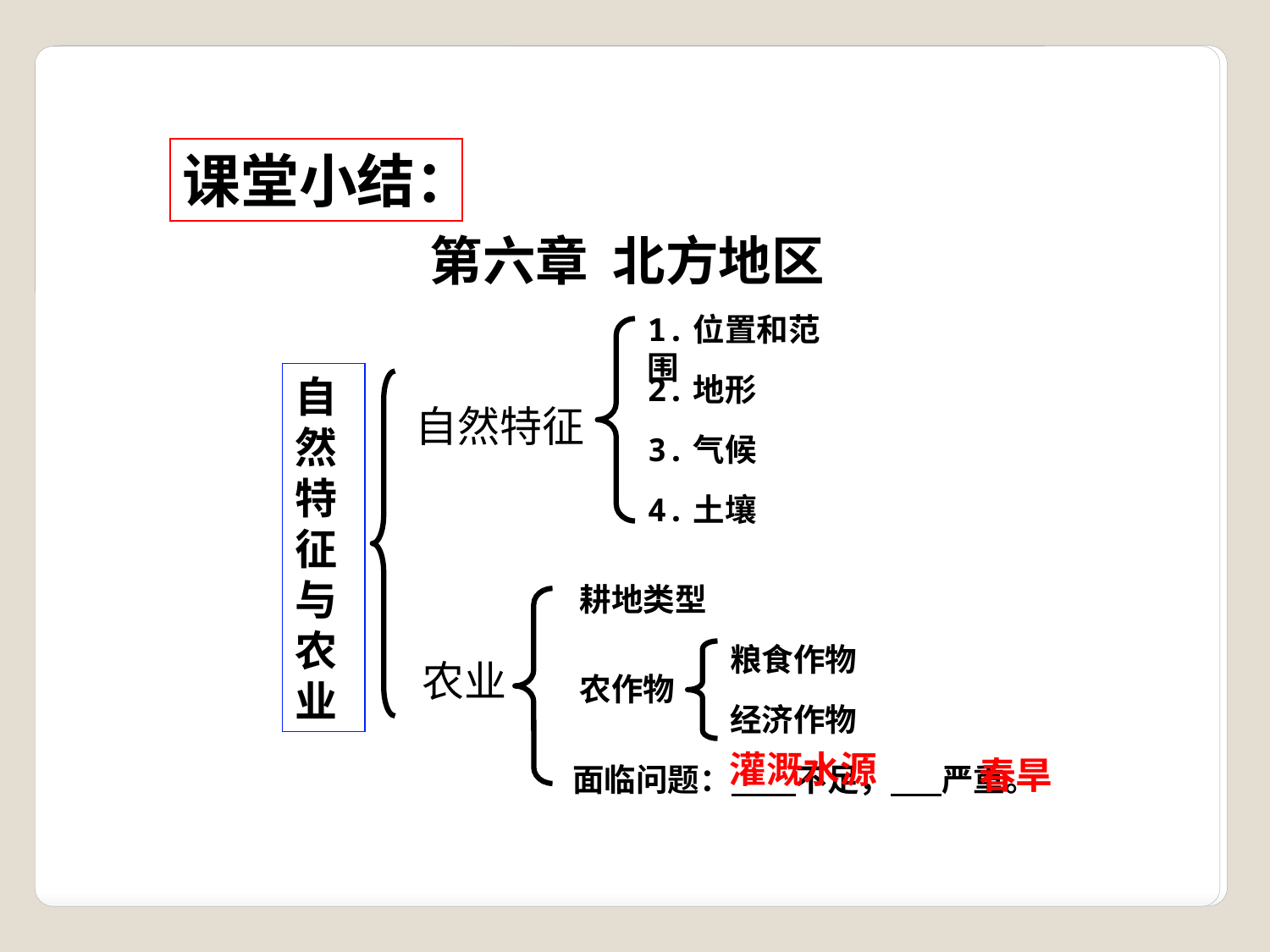

课堂小结：
第六章  北方地区
1.位置和范围

自然特征与农业
2.地形

自然特征
3.气候
4.土壤
耕地类型

粮食作物

农业
农作物
经济作物
灌溉水源
春旱
面临问题：         不足，       严重。